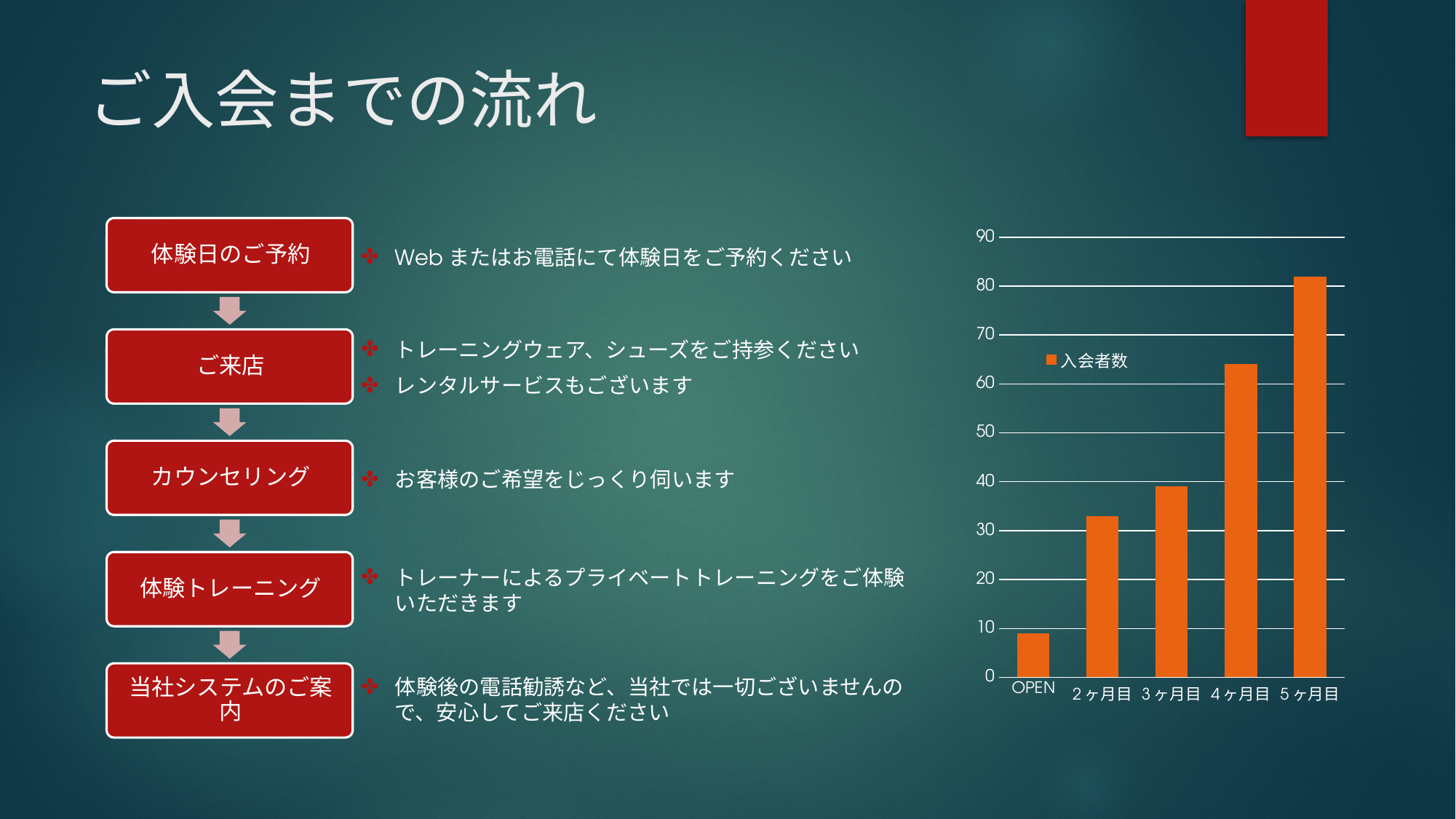

# ご入会までの流れ
体験日のご予約

ご来店

カウンセリング

体験トレーニング

当社システムのご案内

### Chart

| Category | 入会者数 |
|---|---|
| OPEN | 9.0 |
| 2ヶ月目 | 33.0 |
| 3ヶ月目 | 39.0 |
| 4ヶ月目 | 64.0 |
| 5ヶ月目 | 82.0 |
Webまたはお電話にて体験日をご予約ください
トレーニングウェア、シューズをご持参ください
レンタルサービスもございます
お客様のご希望をじっくり伺います
トレーナーによるプライベートトレーニングをご体験いただきます
体験後の電話勧誘など、当社では一切ございませんので、安心してご来店ください